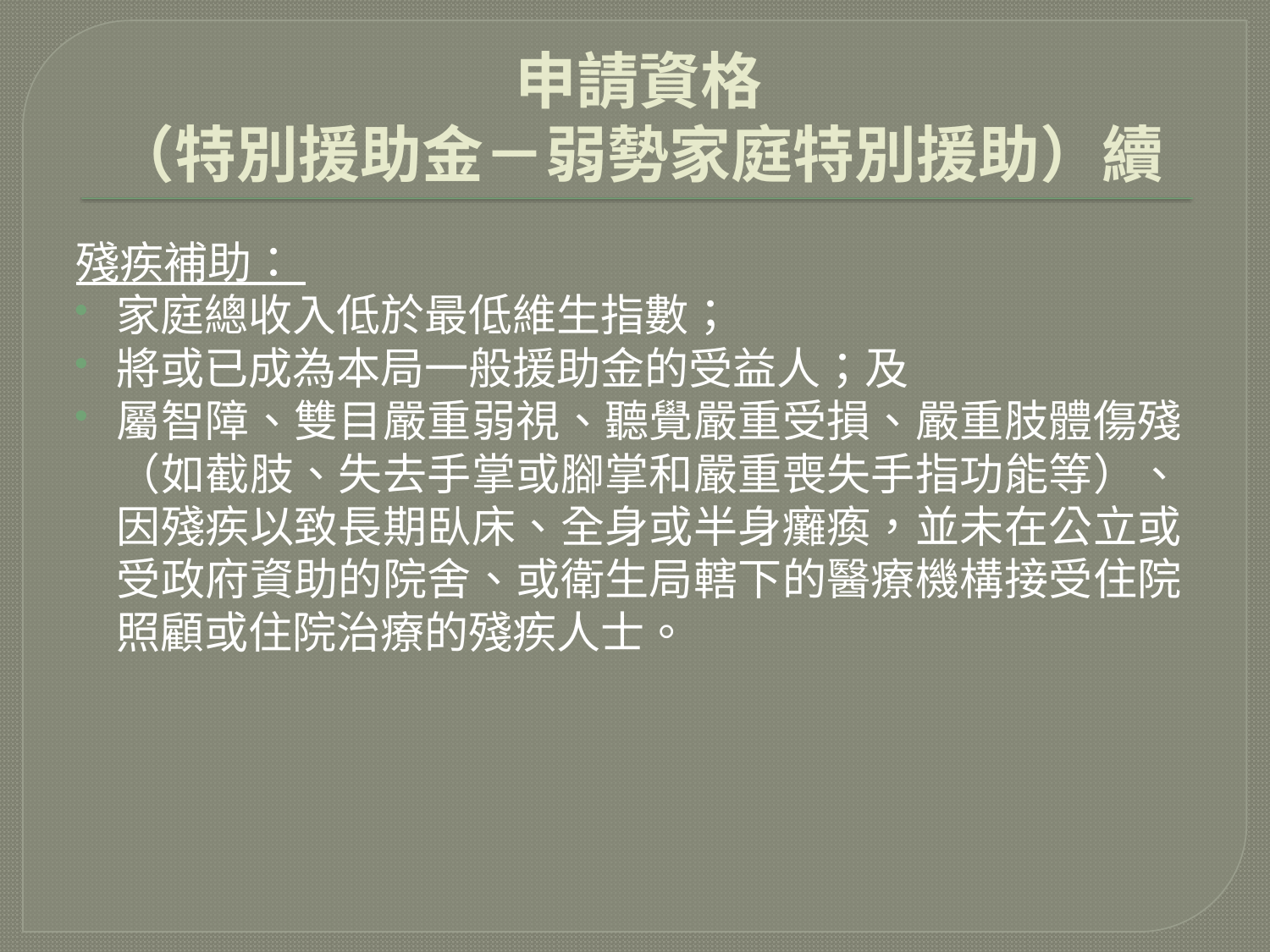

# 申請資格 （特別援助金－弱勢家庭特別援助）續
殘疾補助：
家庭總收入低於最低維生指數；
將或已成為本局一般援助金的受益人；及
屬智障、雙目嚴重弱視、聽覺嚴重受損、嚴重肢體傷殘（如截肢、失去手掌或腳掌和嚴重喪失手指功能等）、因殘疾以致長期臥床、全身或半身癱瘓，並未在公立或受政府資助的院舍、或衛生局轄下的醫療機構接受住院照顧或住院治療的殘疾人士。